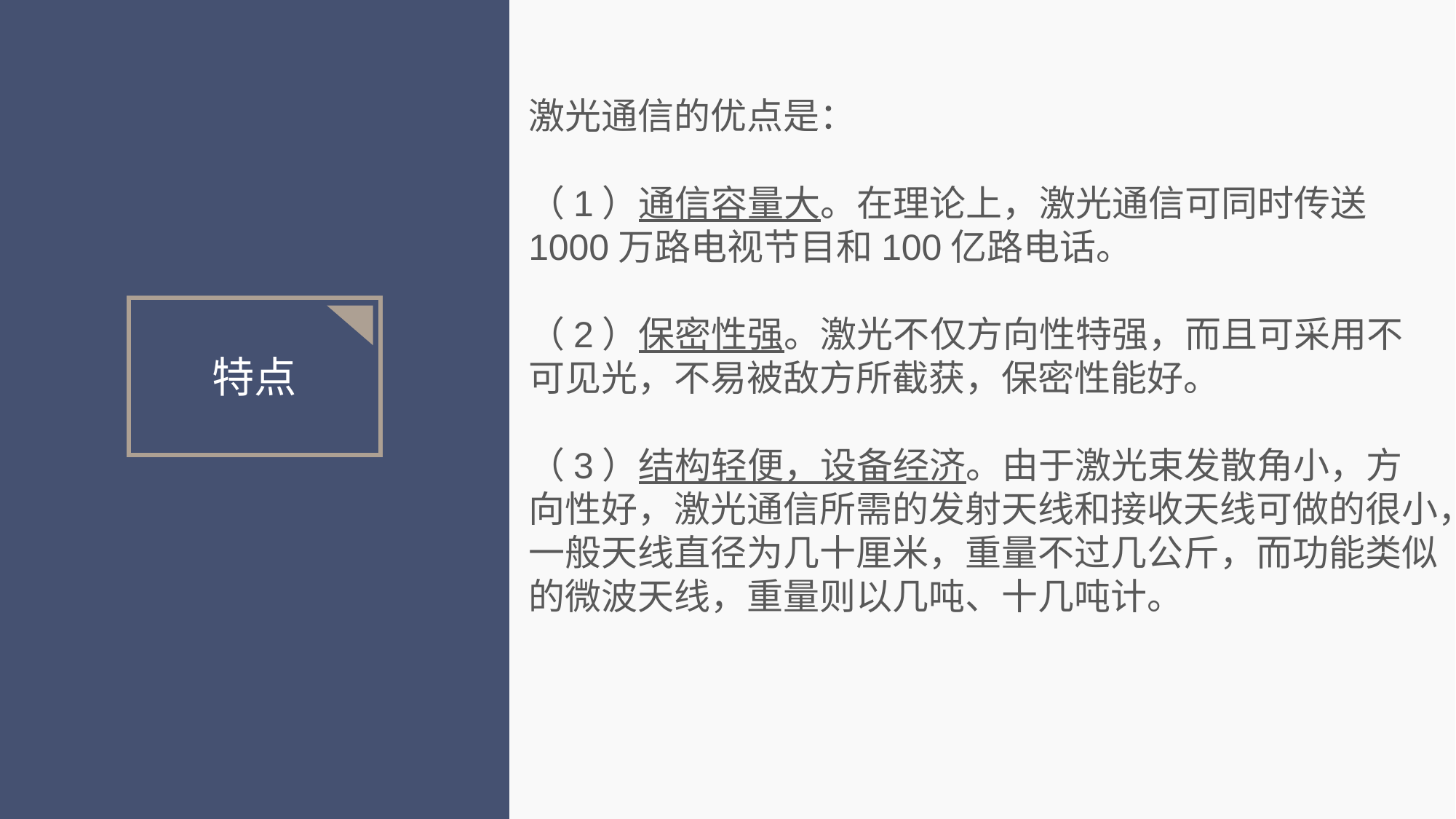

激光通信的优点是：

（1）通信容量大。在理论上，激光通信可同时传送1000万路电视节目和100亿路电话。

（2）保密性强。激光不仅方向性特强，而且可采用不可见光，不易被敌方所截获，保密性能好。

（3）结构轻便，设备经济。由于激光束发散角小，方向性好，激光通信所需的发射天线和接收天线可做的很小，一般天线直径为几十厘米，重量不过几公斤，而功能类似的微波天线，重量则以几吨、十几吨计。

特点